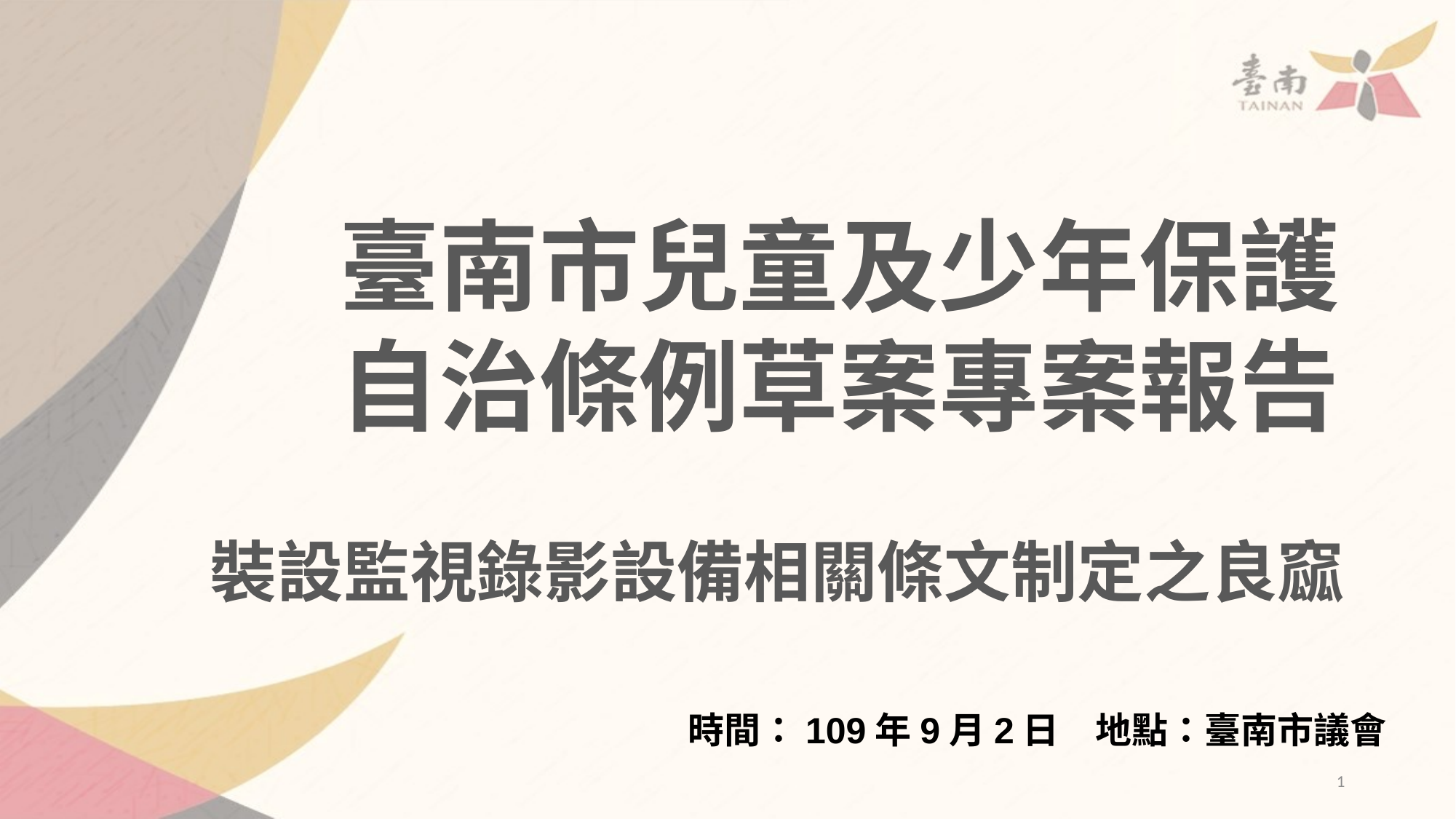

臺南市兒童及少年保護
自治條例草案專案報告
裝設監視錄影設備相關條文制定之良窳
時間：109年9月2日　地點：臺南市議會
1